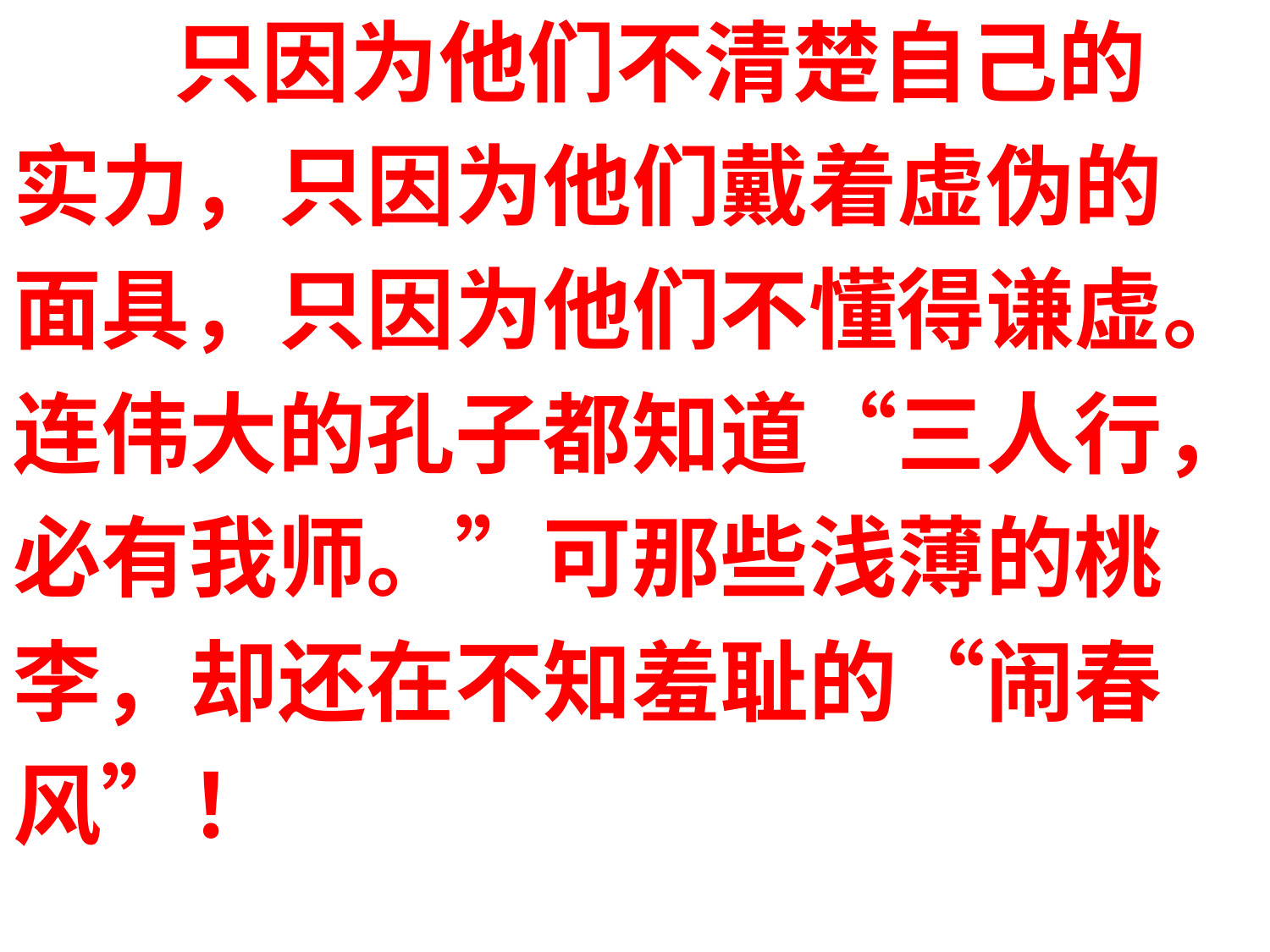

只因为他们不清楚自己的
实力，只因为他们戴着虚伪的
面具，只因为他们不懂得谦虚。
连伟大的孔子都知道“三人行，
必有我师。”可那些浅薄的桃
李，却还在不知羞耻的“闹春
风”！